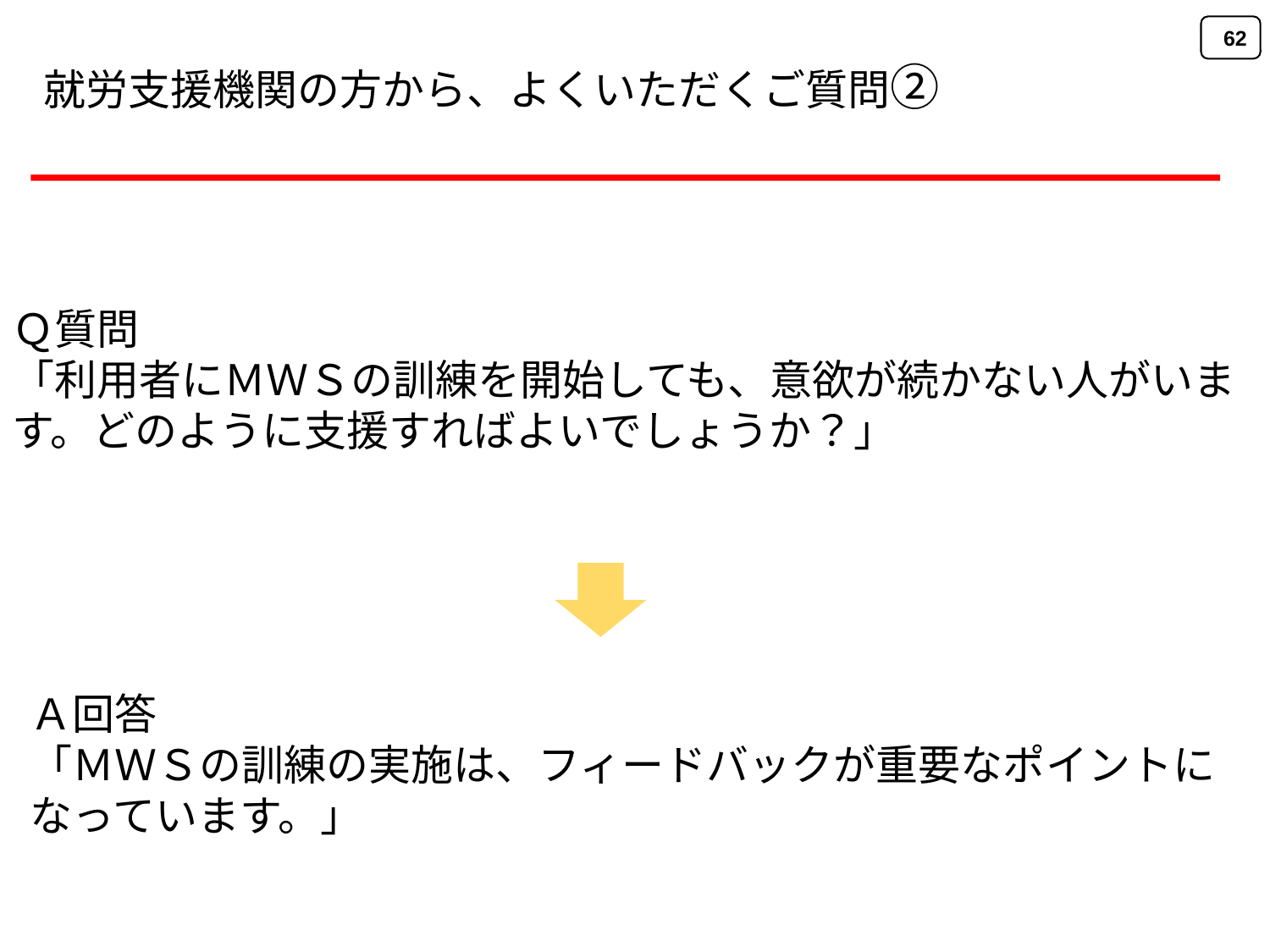

62

就労支援機関の方から、よくいただくご質問②

Ｑ質問
「利用者にＭＷＳの訓練を開始しても、意欲が続かない人がいます。どのように支援すればよいでしょうか？」

Ａ回答
「ＭＷＳの訓練の実施は、フィードバックが重要なポイントになっています。」